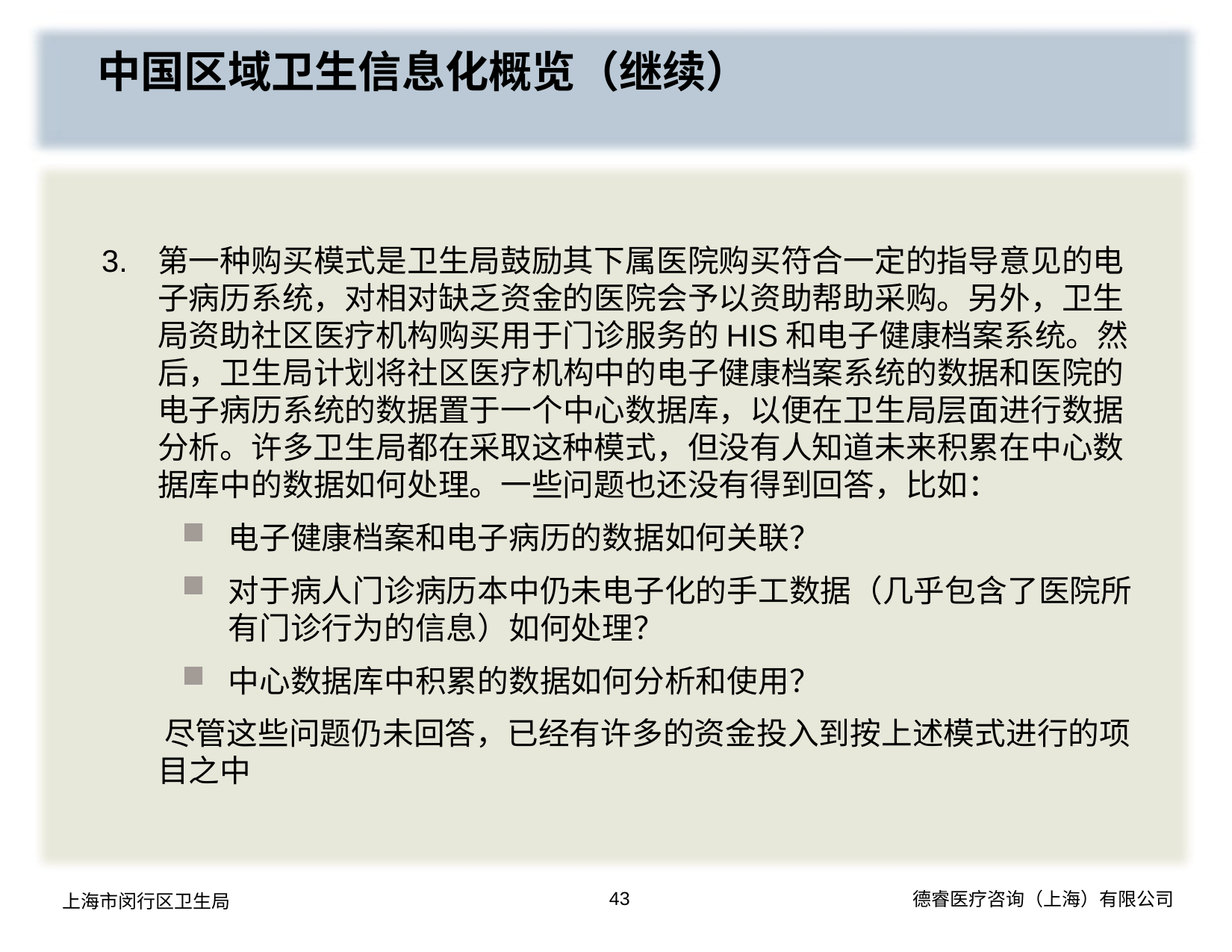

中国区域卫生信息化概览（继续）
第一种购买模式是卫生局鼓励其下属医院购买符合一定的指导意见的电子病历系统，对相对缺乏资金的医院会予以资助帮助采购。另外，卫生局资助社区医疗机构购买用于门诊服务的HIS和电子健康档案系统。然后，卫生局计划将社区医疗机构中的电子健康档案系统的数据和医院的电子病历系统的数据置于一个中心数据库，以便在卫生局层面进行数据分析。许多卫生局都在采取这种模式，但没有人知道未来积累在中心数据库中的数据如何处理。一些问题也还没有得到回答，比如：
电子健康档案和电子病历的数据如何关联？
对于病人门诊病历本中仍未电子化的手工数据（几乎包含了医院所有门诊行为的信息）如何处理？
中心数据库中积累的数据如何分析和使用？
        尽管这些问题仍未回答，已经有许多的资金投入到按上述模式进行的项目之中
43